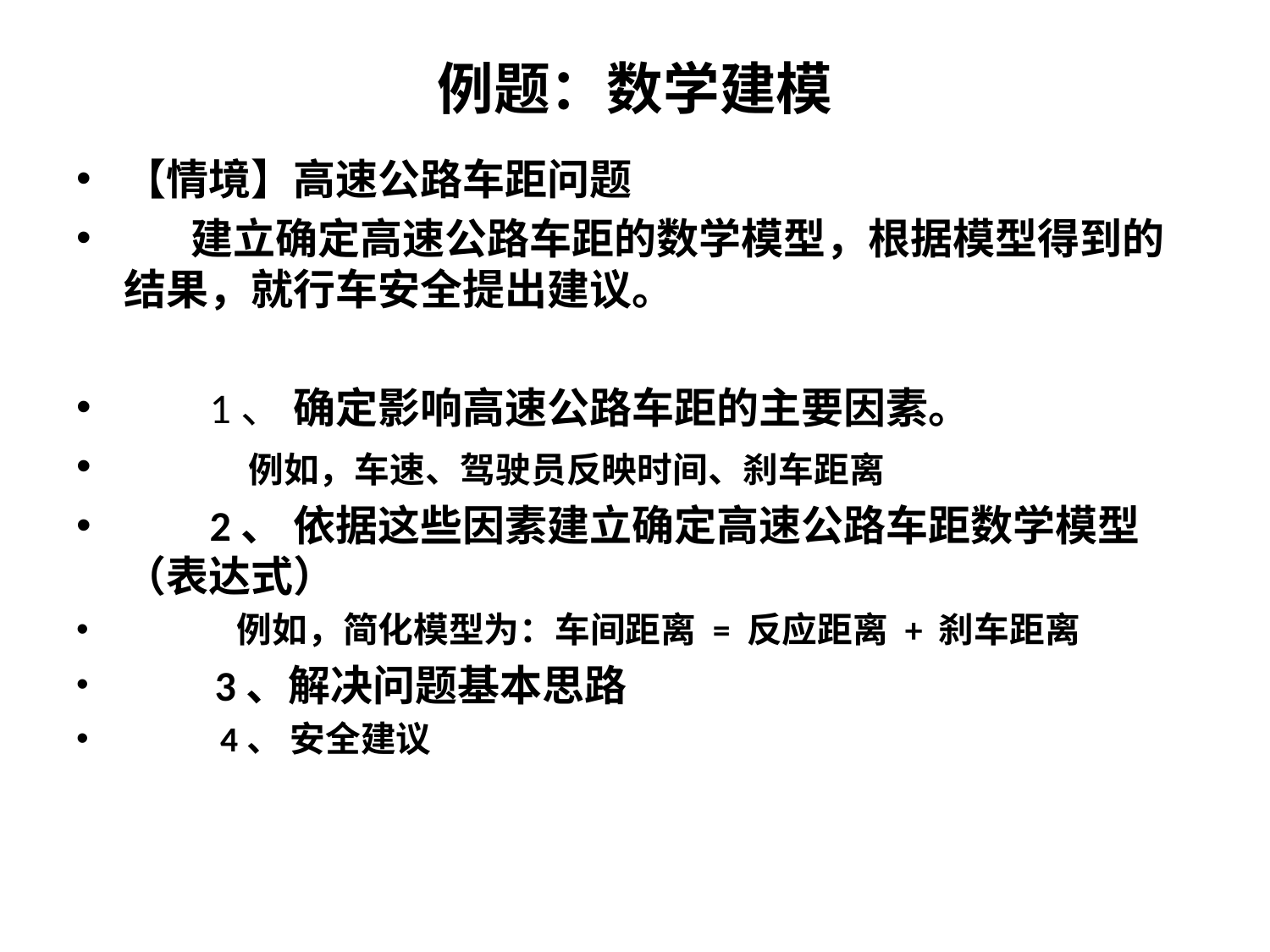

# 例题：数学建模
【情境】高速公路车距问题
      建立确定高速公路车距的数学模型，根据模型得到的结果，就行车安全提出建议。

         1、 确定影响高速公路车距的主要因素。
            例如，车速、驾驶员反映时间、刹车距离
         2、 依据这些因素建立确定高速公路车距数学模型（表达式）
             例如，简化模型为：车间距离 = 反应距离 + 刹车距离
          3、解决问题基本思路
            4、 安全建议